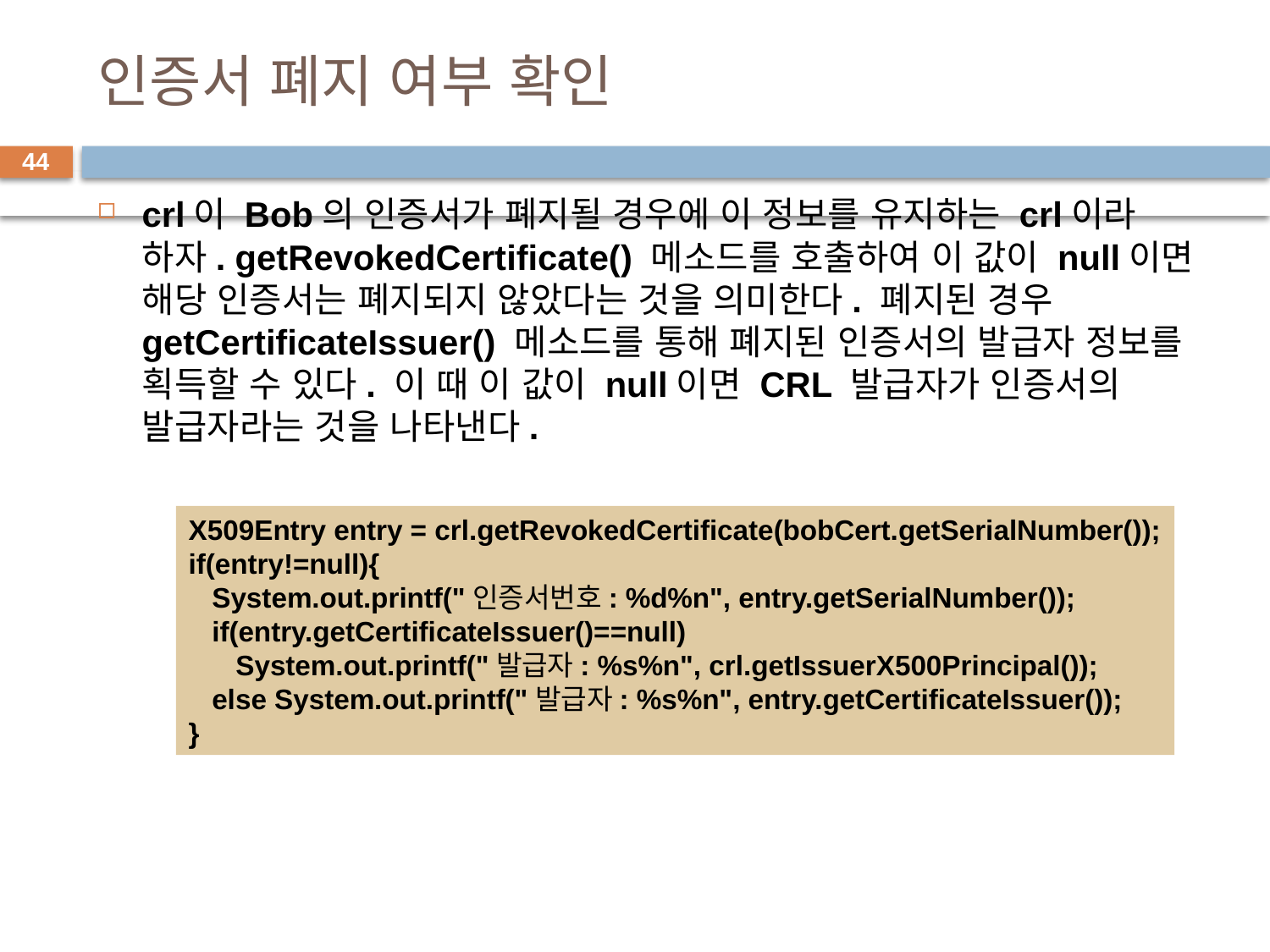

# 인증서 폐지 여부 확인
44
crl이 Bob의 인증서가 폐지될 경우에 이 정보를 유지하는 crl이라 하자. getRevokedCertificate() 메소드를 호출하여 이 값이 null이면 해당 인증서는 폐지되지 않았다는 것을 의미한다. 폐지된 경우 getCertificateIssuer() 메소드를 통해 폐지된 인증서의 발급자 정보를 획득할 수 있다. 이 때 이 값이 null이면 CRL 발급자가 인증서의 발급자라는 것을 나타낸다.
X509Entry entry = crl.getRevokedCertificate(bobCert.getSerialNumber());
if(entry!=null){
   System.out.printf("인증서번호: %d%n", entry.getSerialNumber());
   if(entry.getCertificateIssuer()==null)
      System.out.printf("발급자: %s%n", crl.getIssuerX500Principal());
   else System.out.printf("발급자: %s%n", entry.getCertificateIssuer());
}